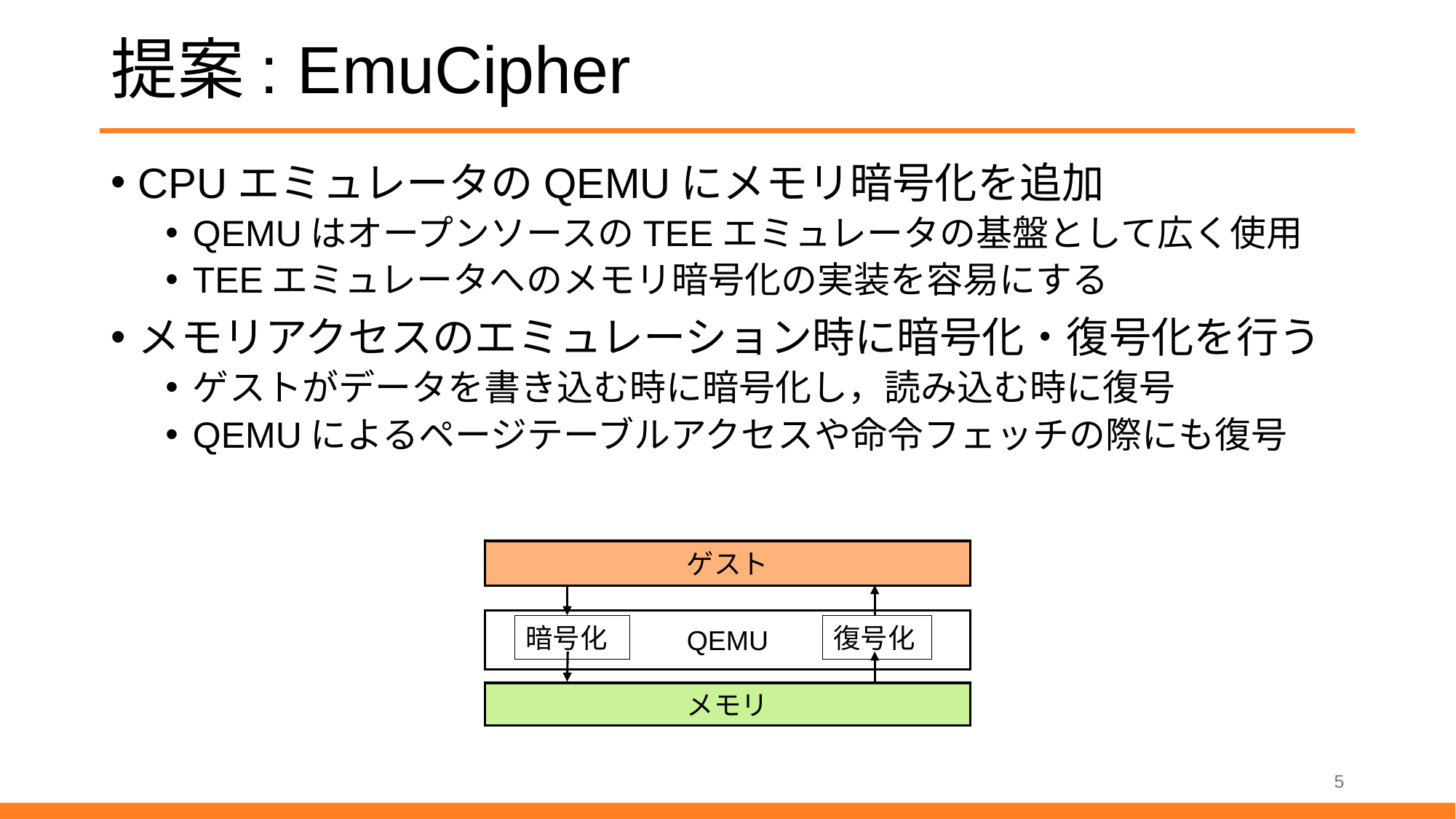

# 提案: EmuCipher
CPUエミュレータのQEMUにメモリ暗号化を追加
QEMUはオープンソースのTEEエミュレータの基盤として広く使用
TEEエミュレータへのメモリ暗号化の実装を容易にする
メモリアクセスのエミュレーション時に暗号化・復号化を行う
ゲストがデータを書き込む時に暗号化し，読み込む時に復号
QEMUによるページテーブルアクセスや命令フェッチの際にも復号
ゲスト
QEMU
暗号化
復号化
メモリ
5